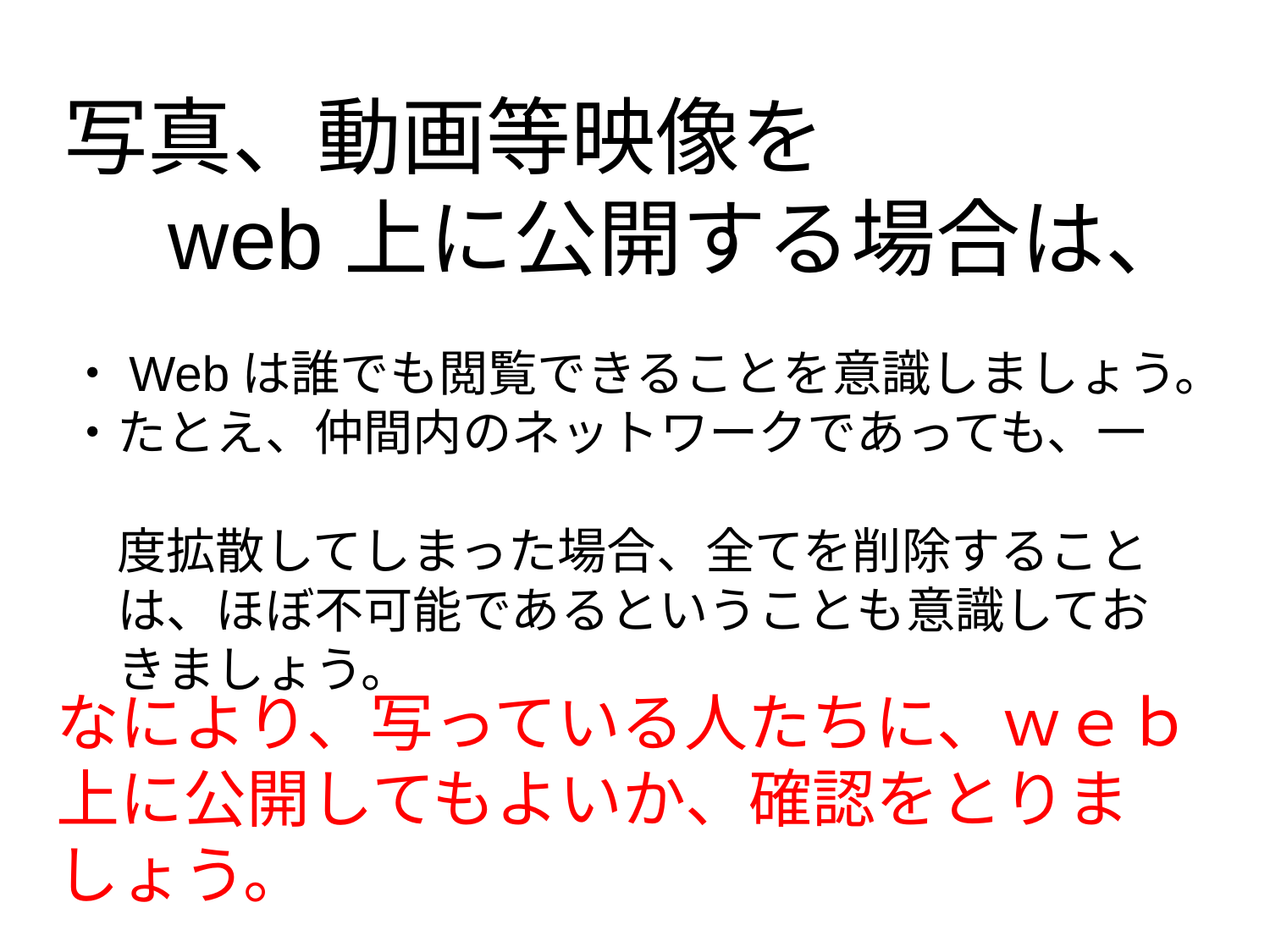

写真、動画等映像を
　web上に公開する場合は、
・Webは誰でも閲覧できることを意識しましょう。
・たとえ、仲間内のネットワークであっても、一
　度拡散してしまった場合、全てを削除すること
　は、ほぼ不可能であるということも意識してお
　きましょう。
なにより、写っている人たちに、ｗｅｂ上に公開してもよいか、確認をとりましょう。